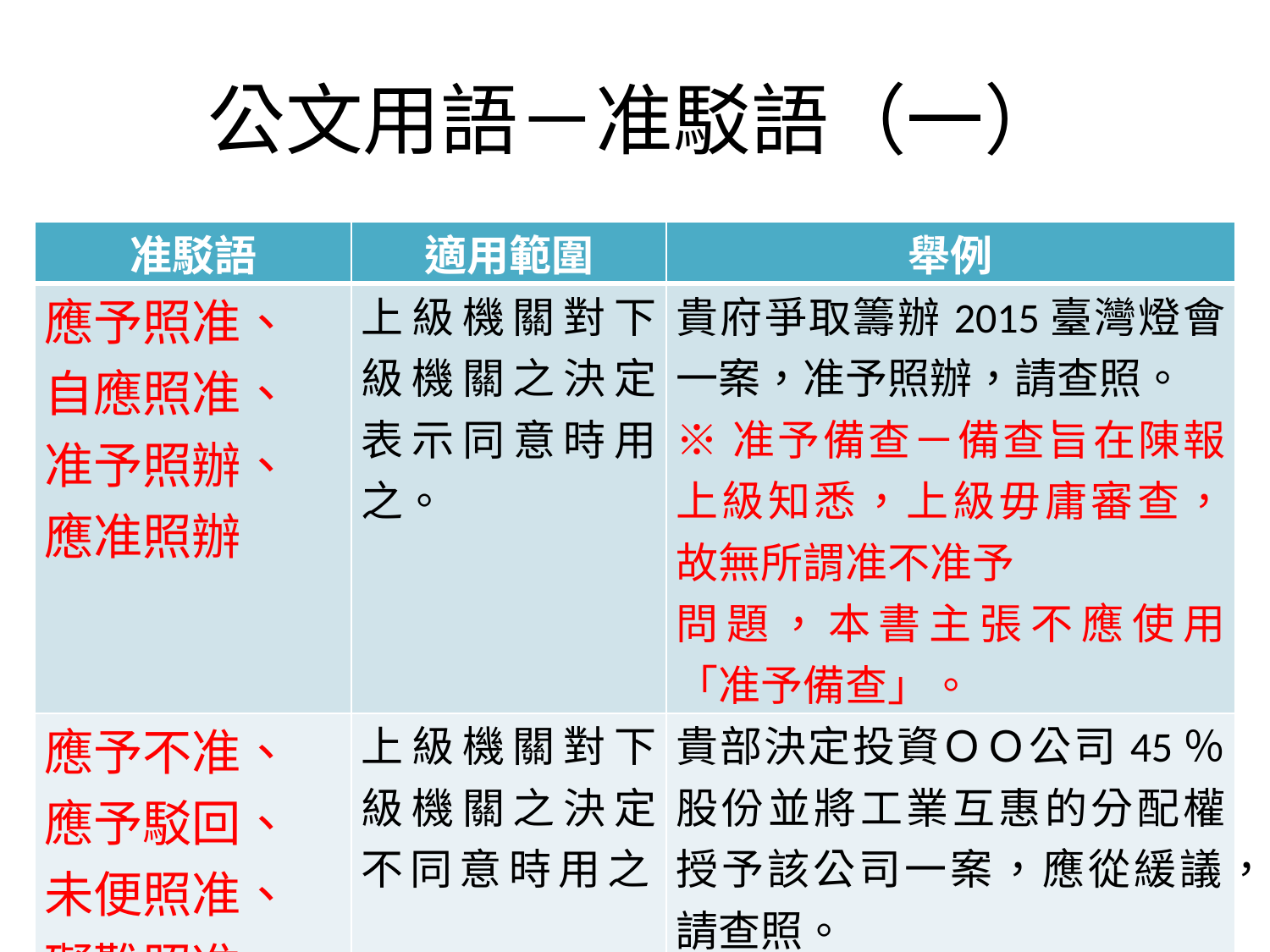

# 公文用語－准駁語（一）
| 准駁語 | 適用範圍 | 舉例 |
| --- | --- | --- |
| 應予照准、 自應照准、 准予照辦、 應准照辦 | 上級機關對下級機關之決定表示同意時用之。 | 貴府爭取籌辦2015臺灣燈會一案，准予照辦，請查照。 ※准予備查－備查旨在陳報上級知悉，上級毋庸審查，故無所謂准不准予 問題，本書主張不應使用「准予備查」。 |
| 應予不准、 應予駁回、 未便照准、 礙難照准 應從緩議 | 上級機關對下級機關之決定不同意時用之。 | 貴部決定投資ＯＯ公司45％股份並將工業互惠的分配權授予該公司一案，應從緩議，請查照。 |